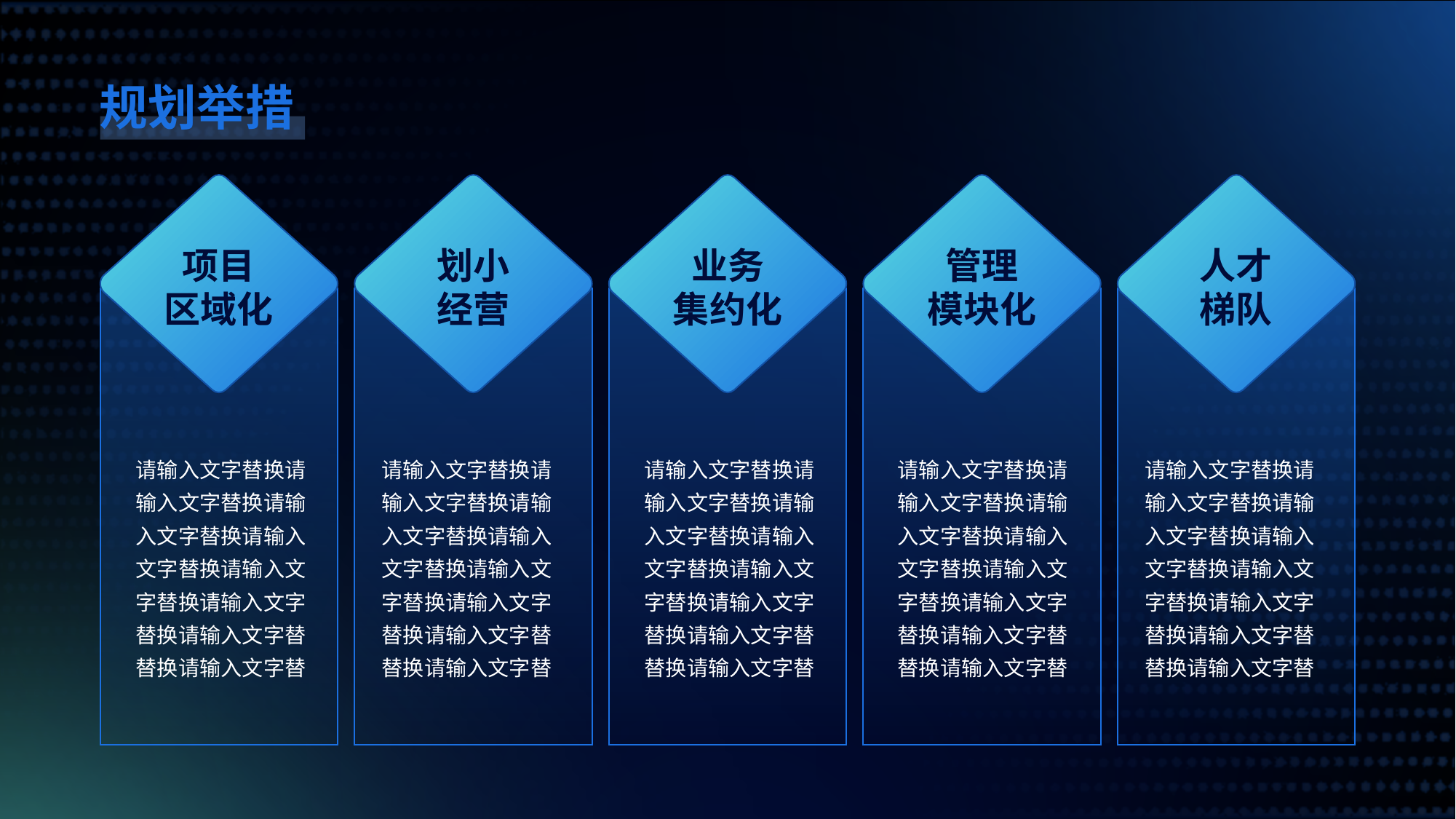

规划举措

项目
区域化
划小
经营
业务
集约化
管理
模块化
人才
梯队

请输入文字替换请输入文字替换请输入文字替换请输入文字替换请输入文字替换请输入文字替换请输入文字替替换请输入文字替

请输入文字替换请输入文字替换请输入文字替换请输入文字替换请输入文字替换请输入文字替换请输入文字替替换请输入文字替

请输入文字替换请输入文字替换请输入文字替换请输入文字替换请输入文字替换请输入文字替换请输入文字替替换请输入文字替

请输入文字替换请输入文字替换请输入文字替换请输入文字替换请输入文字替换请输入文字替换请输入文字替替换请输入文字替

请输入文字替换请输入文字替换请输入文字替换请输入文字替换请输入文字替换请输入文字替换请输入文字替替换请输入文字替